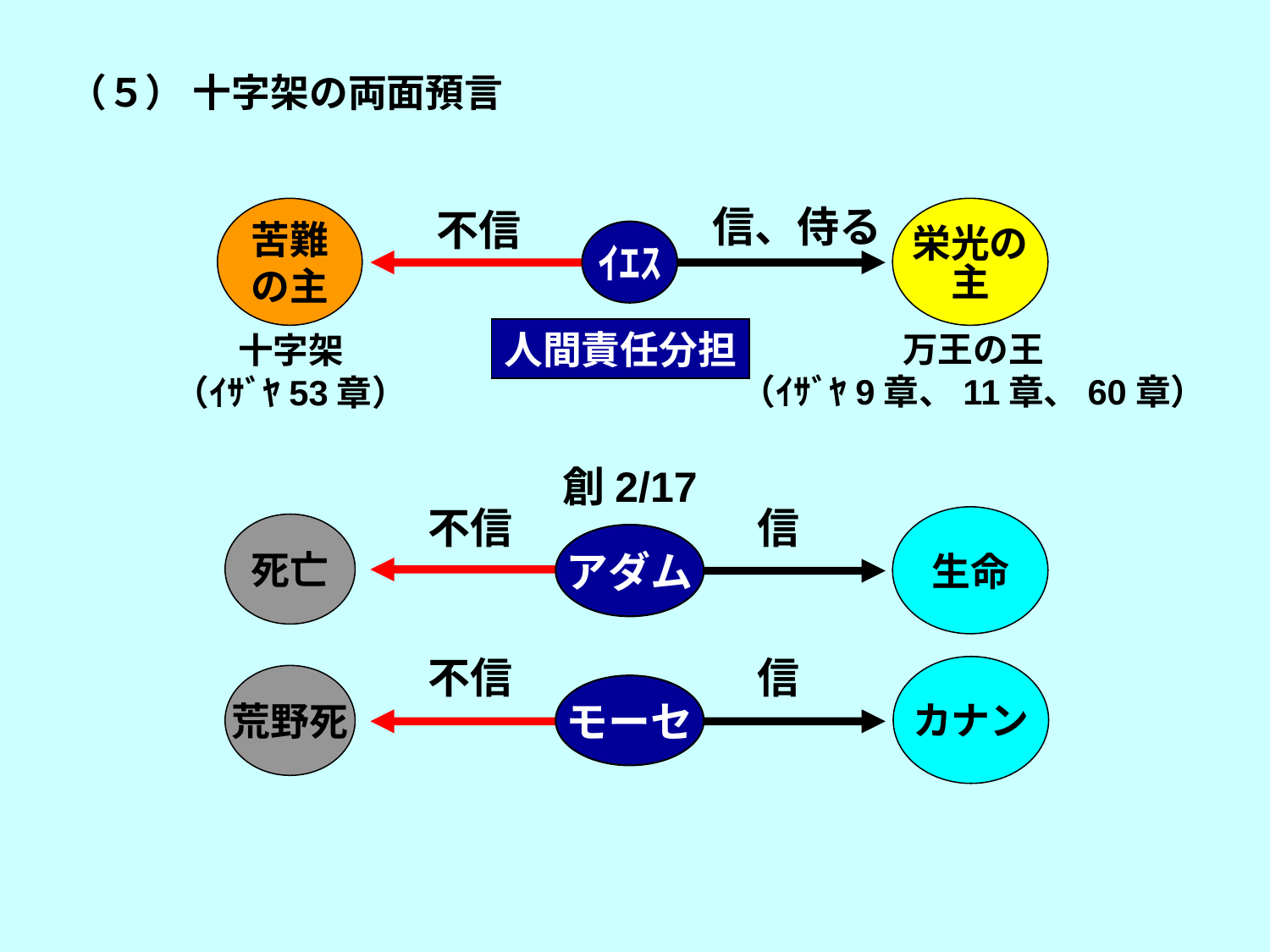

（５） 十字架の両面預言
信、侍る
不信
苦難
の主
栄光の
主
ｲｴｽ

人間責任分担
万王の王
（ｲｻﾞﾔ9章、11章、60章）
十字架
（ｲｻﾞﾔ53章）
創2/17
不信
信
生命
死亡
アダム

不信
信
カナン
荒野死
モーセ